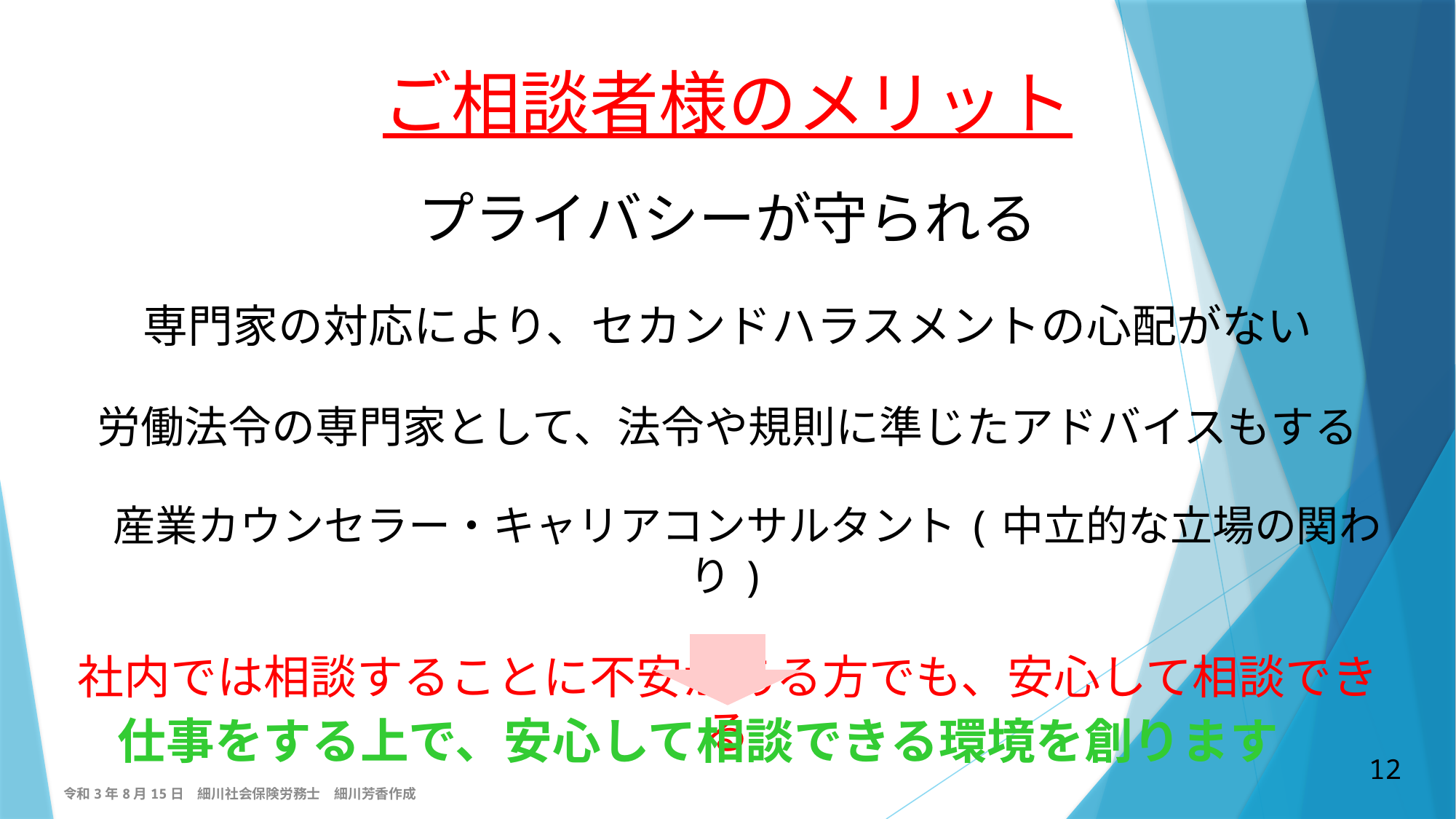

# ご相談者様のメリット プライバシーが守られる 専門家の対応により、セカンドハラスメントの心配がない 労働法令の専門家として、法令や規則に準じたアドバイスもする 　産業カウンセラー・キャリアコンサルタント(中立的な立場の関わり) 社内では相談することに不安がある方でも、安心して相談できる

仕事をする上で、安心して相談できる環境を創ります
12
令和3年8月15日　細川社会保険労務士　細川芳香作成